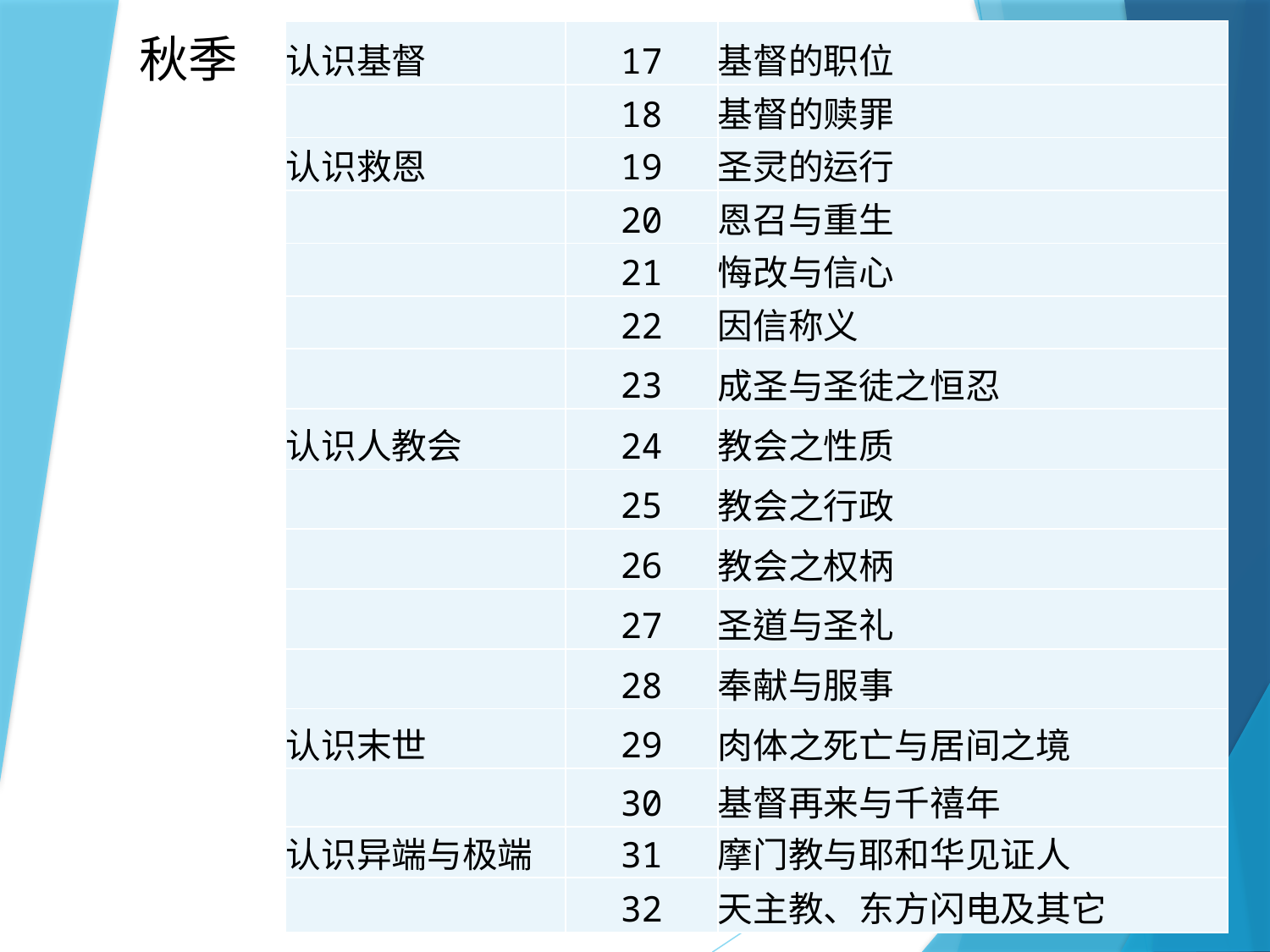

| 认识基督 | 17 | 基督的职位 |
| --- | --- | --- |
|  | 18 | 基督的赎罪 |
| 认识救恩 | 19 | 圣灵的运行 |
|  | 20 | 恩召与重生 |
|  | 21 | 悔改与信心 |
|  | 22 | 因信称义 |
|  | 23 | 成圣与圣徒之恒忍 |
| 认识人教会 | 24 | 教会之性质 |
|  | 25 | 教会之行政 |
|  | 26 | 教会之权柄 |
|  | 27 | 圣道与圣礼 |
|  | 28 | 奉献与服事 |
| 认识末世 | 29 | 肉体之死亡与居间之境 |
|  | 30 | 基督再来与千禧年 |
| 认识异端与极端 | 31 | 摩门教与耶和华见证人 |
|  | 32 | 天主教、东方闪电及其它 |
秋季